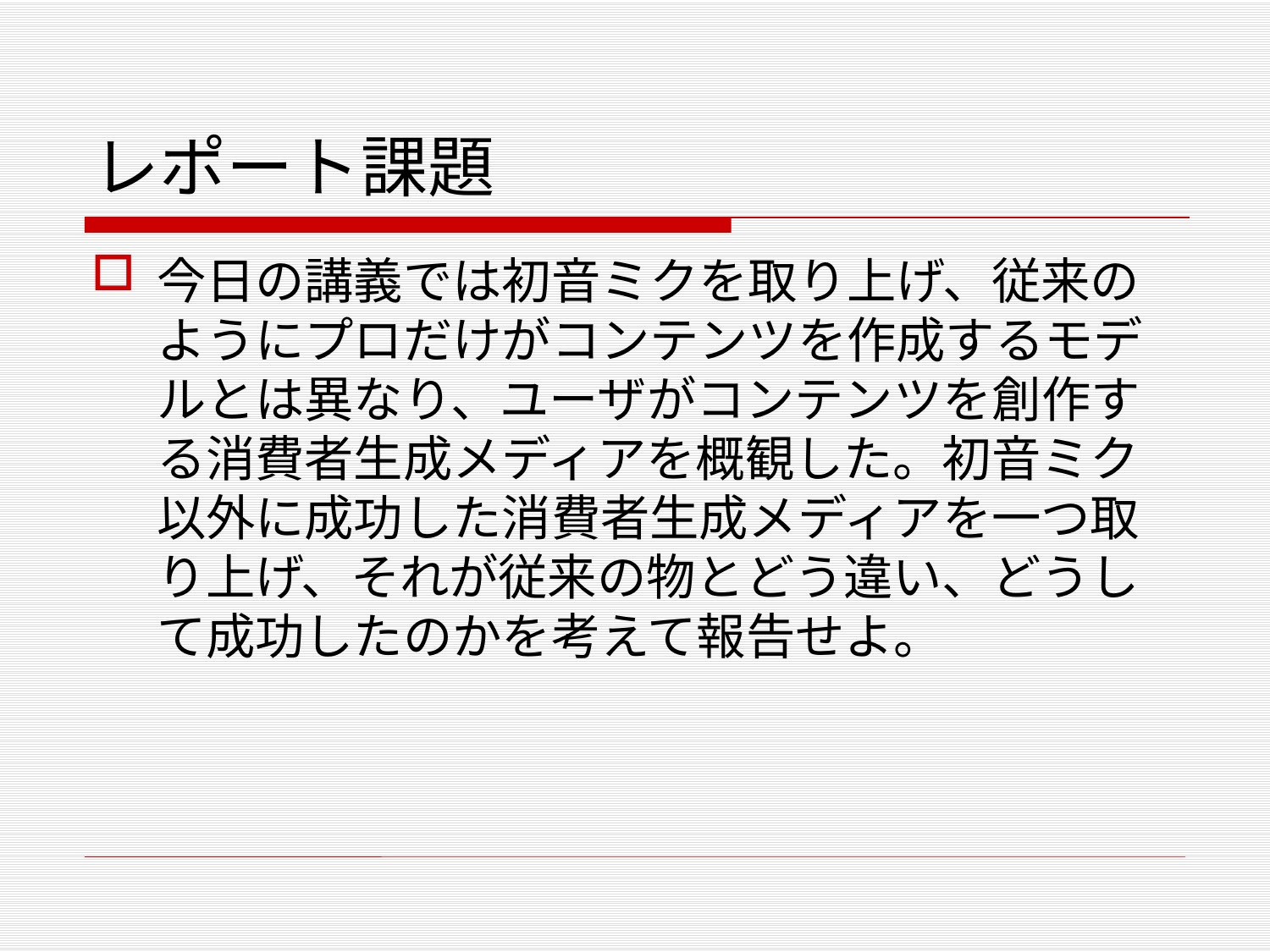

# レポート課題
今日の講義では初音ミクを取り上げ、従来のようにプロだけがコンテンツを作成するモデルとは異なり、ユーザがコンテンツを創作する消費者生成メディアを概観した。初音ミク以外に成功した消費者生成メディアを一つ取り上げ、それが従来の物とどう違い、どうして成功したのかを考えて報告せよ。